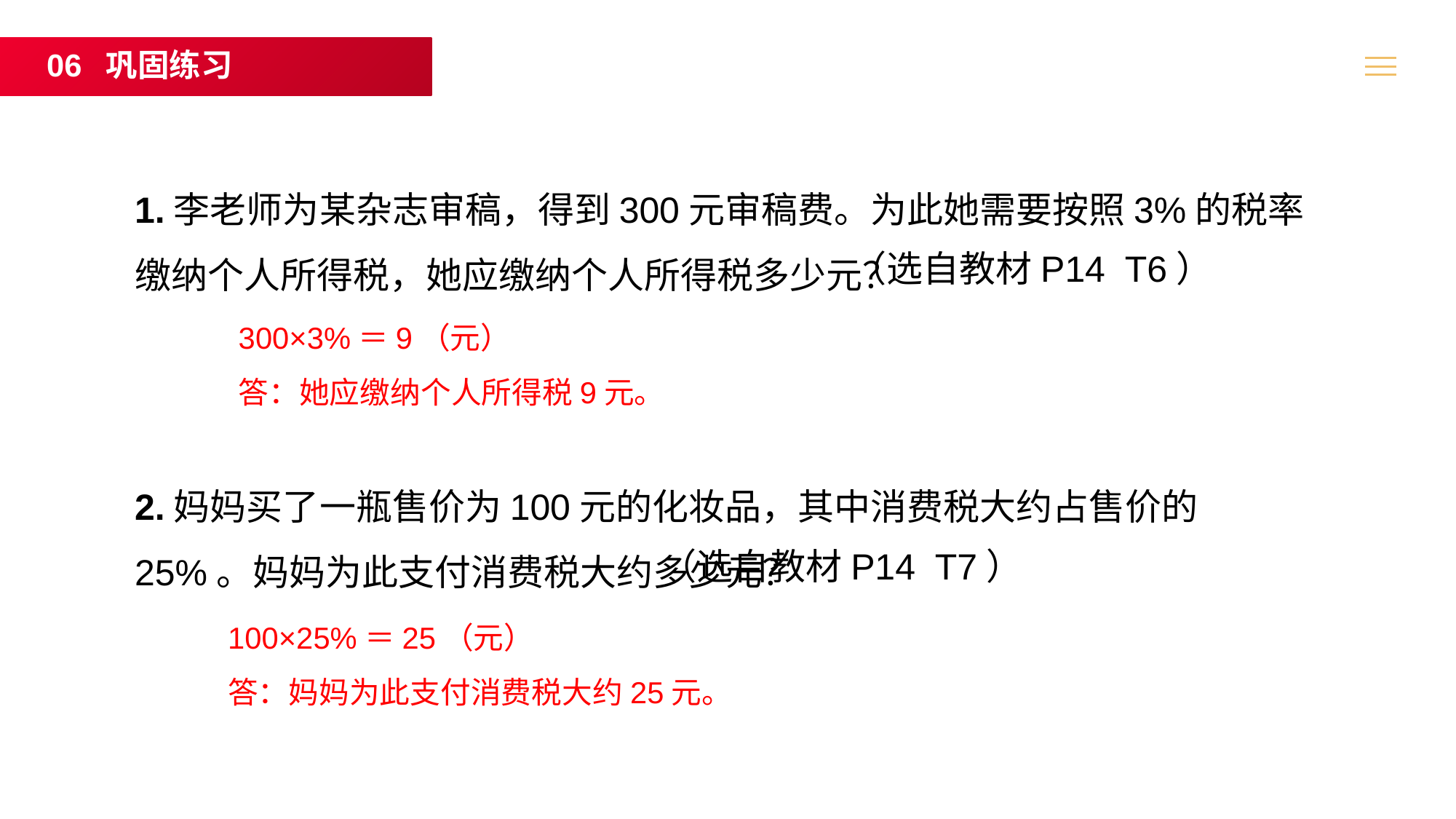

06  巩固练习
1.李老师为某杂志审稿，得到300元审稿费。为此她需要按照3%的税率缴纳个人所得税，她应缴纳个人所得税多少元？
（选自教材P14  T6）
300×3%＝9（元）
答：她应缴纳个人所得税9元。
2.妈妈买了一瓶售价为100元的化妆品，其中消费税大约占售价的25%。妈妈为此支付消费税大约多少元？
（选自教材P14  T7）
100×25%＝25（元）
答：妈妈为此支付消费税大约25元。